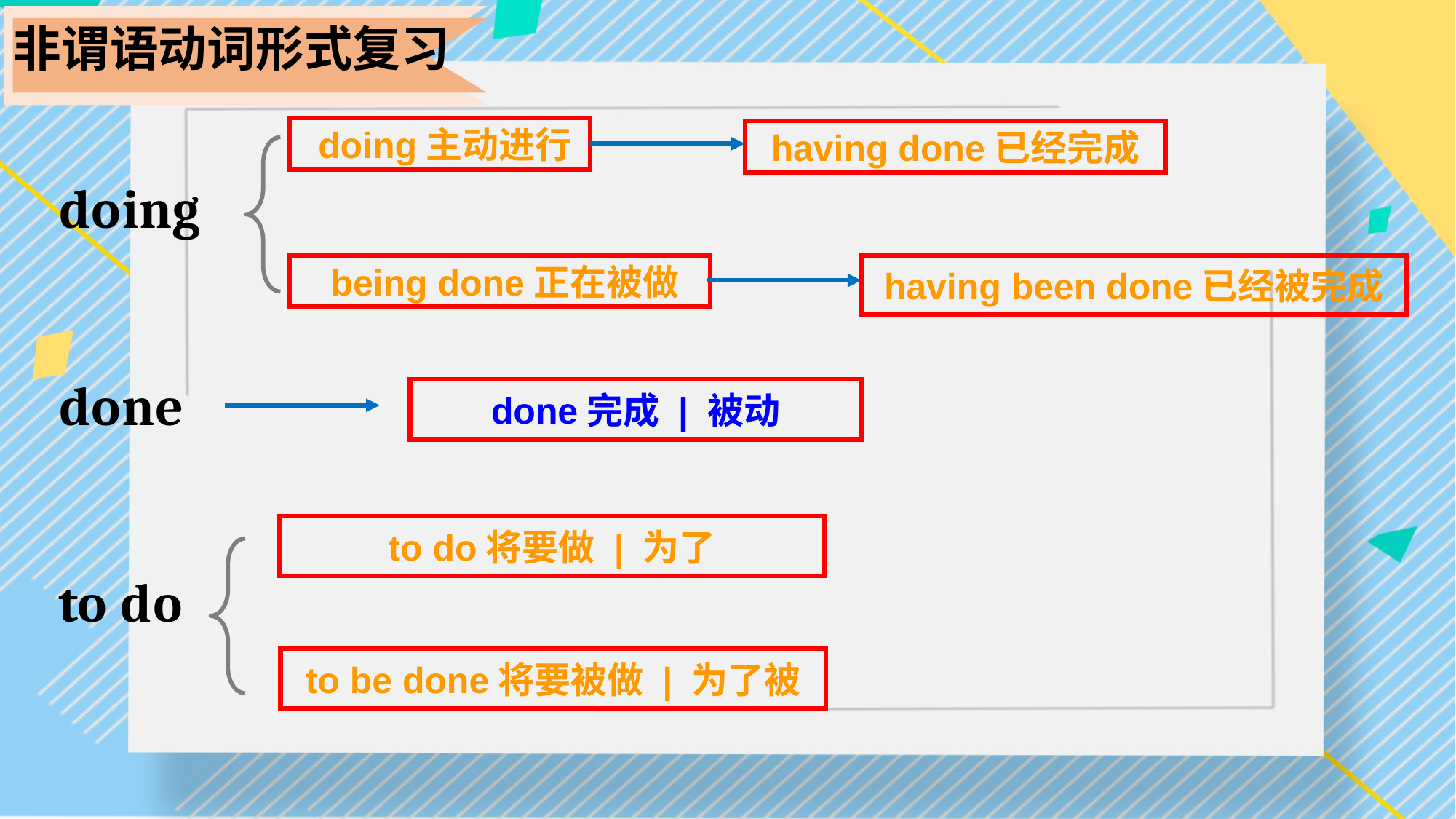

非谓语动词形式复习
 doing主动进行
having done已经完成

doing
 being done正在被做
having been done已经被完成
done
done完成 | 被动
to do将要做 | 为了

to do
to be done将要被做 | 为了被